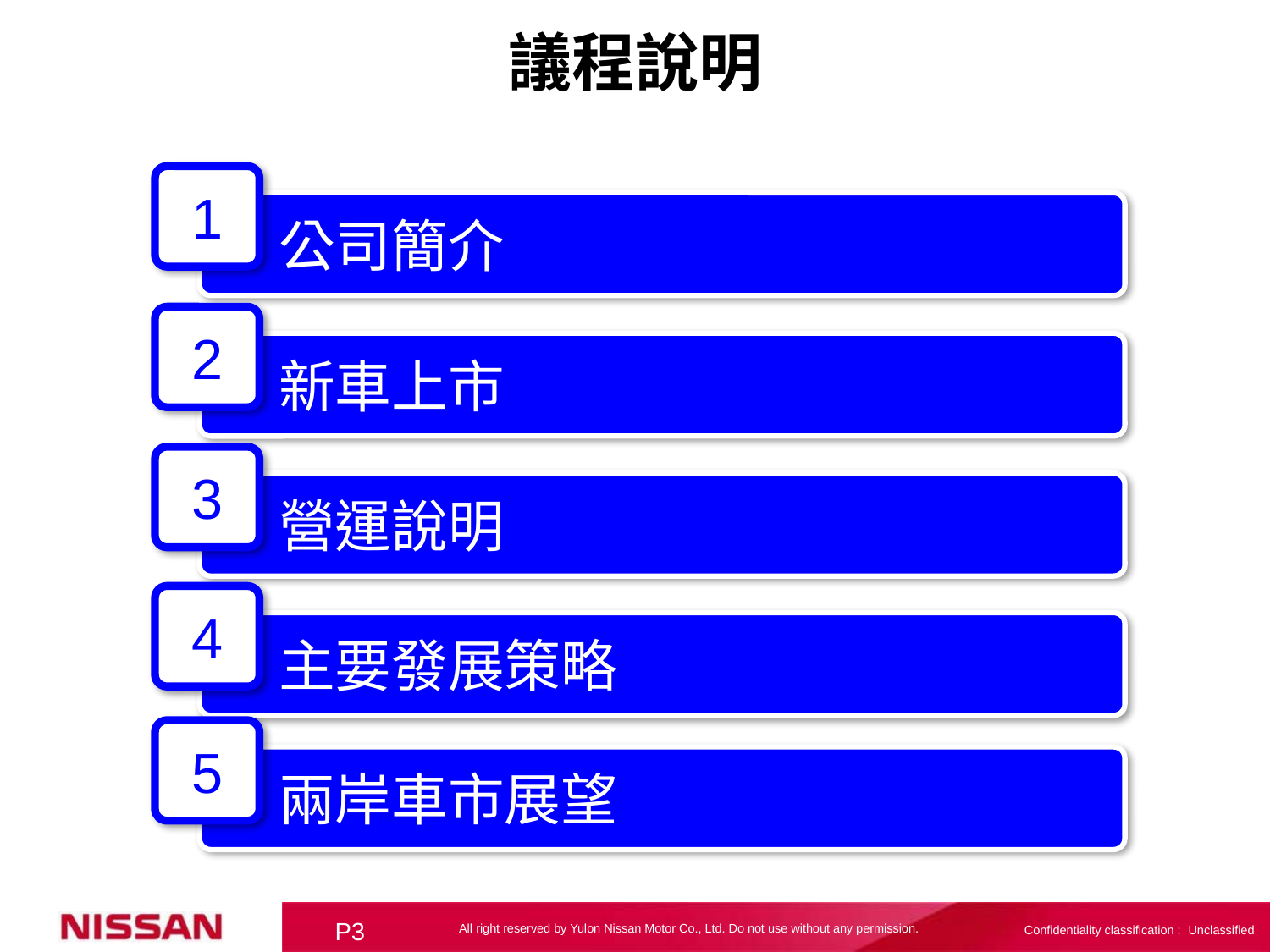

議程說明
1
公司簡介
2
新車上市
3
營運說明
4
主要發展策略
5
兩岸車市展望